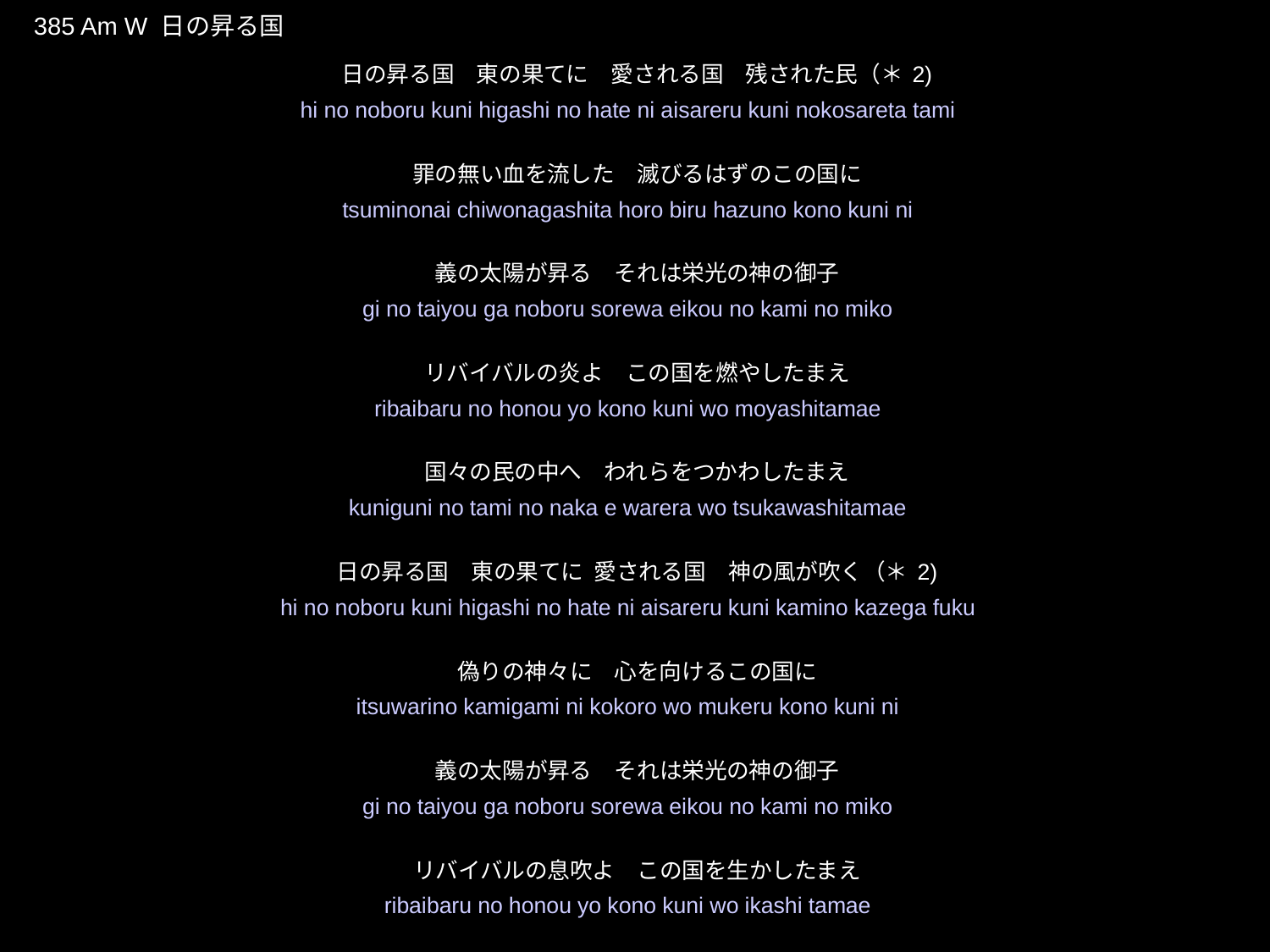

ひののぼるくに
385 Am W 日の昇る国
日の昇る国　東の果てに　愛される国　残された民（＊2)
罪の無い血を流した　滅びるはずのこの国に
義の太陽が昇る　それは栄光の神の御子
リバイバルの炎よ　この国を燃やしたまえ
国々の民の中へ　われらをつかわしたまえ
日の昇る国　東の果てに  愛される国　神の風が吹く（＊2)
偽りの神々に　心を向けるこの国に
義の太陽が昇る　それは栄光の神の御子
リバイバルの息吹よ　この国を生かしたまえ
国々の民の中へ　われらを遣わしたまえ
★４
hi no noboru kuni higashi no hate ni aisareru kuni nokosareta tami
tsuminonai chiwonagashita horo biru hazuno kono kuni ni
gi no taiyou ga noboru sorewa eikou no kami no miko
ribaibaru no honou yo kono kuni wo moyashitamae
kuniguni no tami no naka e warera wo tsukawashitamae
hi no noboru kuni higashi no hate ni aisareru kuni kamino kazega fuku
itsuwarino kamigami ni kokoro wo mukeru kono kuni ni
gi no taiyou ga noboru sorewa eikou no kami no miko
ribaibaru no honou yo kono kuni wo ikashi tamae
kuniguni no tami no naka e warera wo tsukawashitamae